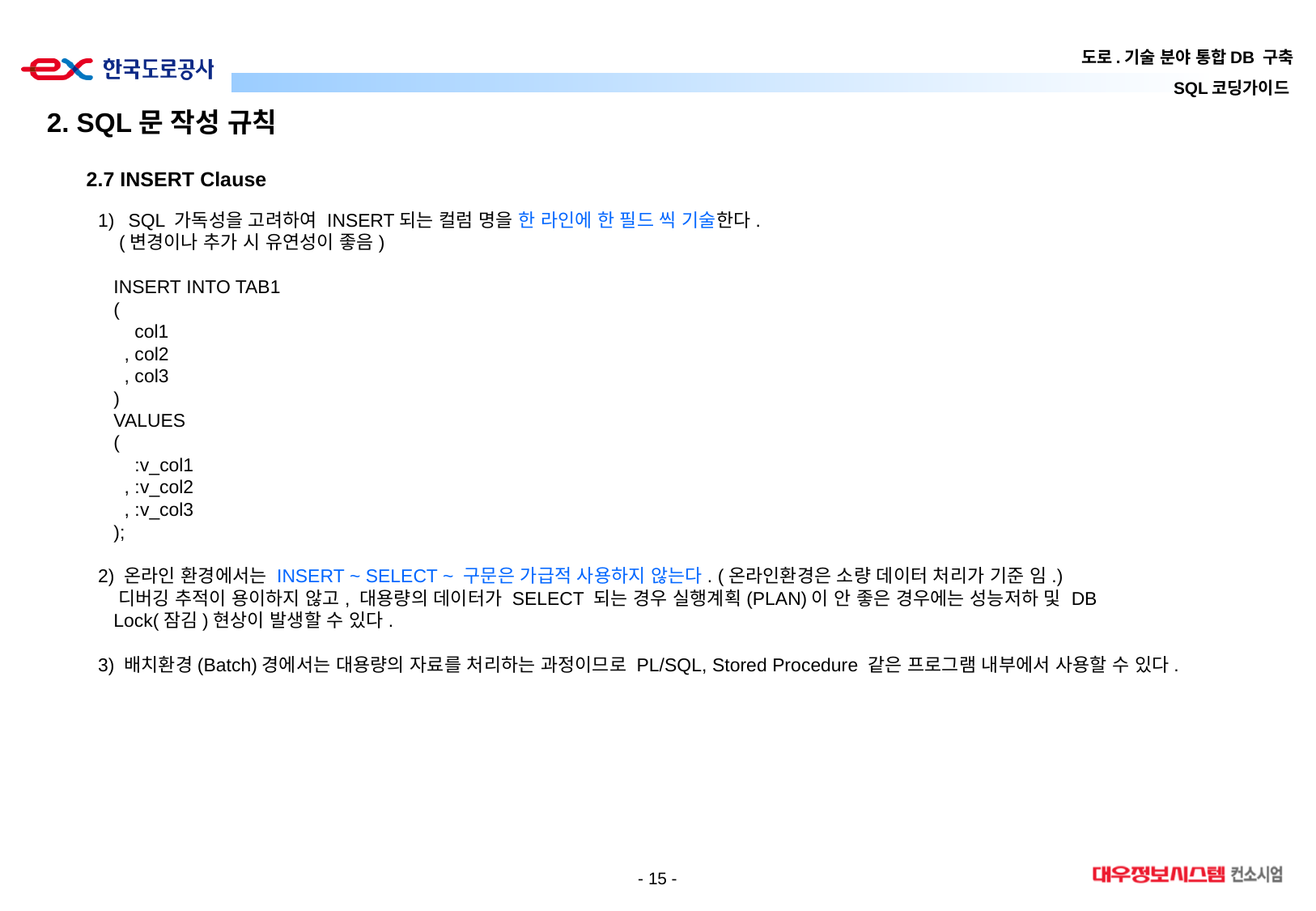

2. SQL문 작성 규칙
2.7 INSERT Clause
SQL 가독성을 고려하여 INSERT되는 컬럼 명을 한 라인에 한 필드 씩 기술한다.
    (변경이나 추가 시 유연성이 좋음)

   INSERT INTO TAB1
   (
       col1
     , col2
     , col3
   )
   VALUES
   (
       :v_col1
     , :v_col2
     , :v_col3
   );

2) 온라인 환경에서는 INSERT ~ SELECT ~ 구문은 가급적 사용하지 않는다. (온라인환경은 소량 데이터 처리가 기준 임.)
   디버깅 추적이 용이하지 않고, 대용량의 데이터가 SELECT 되는 경우 실행계획(PLAN)이 안 좋은 경우에는 성능저하 및 DB
   Lock(잠김)현상이 발생할 수 있다.

3) 배치환경(Batch)경에서는 대용량의 자료를 처리하는 과정이므로 PL/SQL, Stored Procedure 같은 프로그램 내부에서 사용할 수 있다.